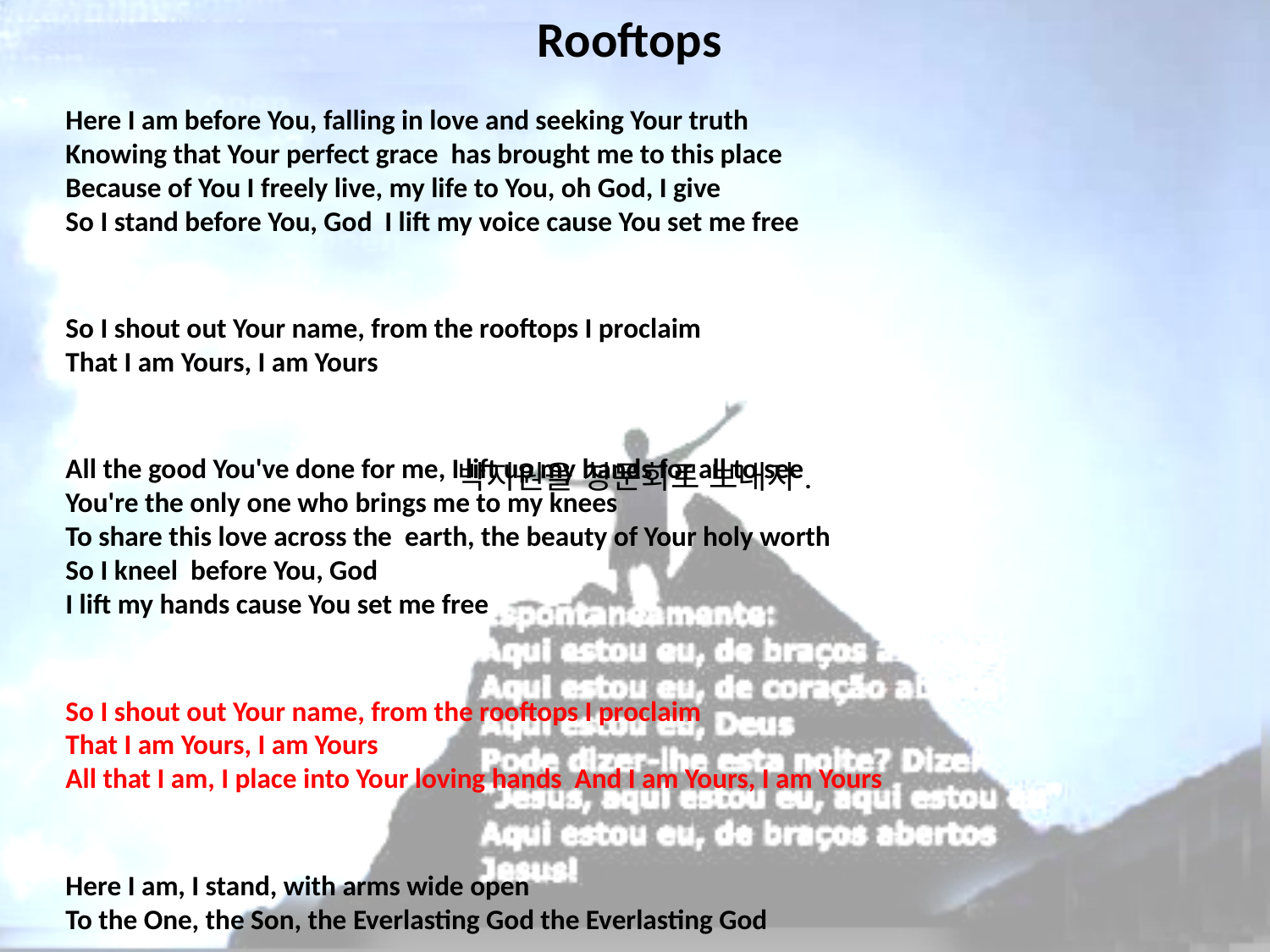

# Rooftops
Here I am before You, falling in love and seeking Your truth
Knowing that Your perfect grace  has brought me to this place
Because of You I freely live, my life to You, oh God, I give
So I stand before You, God  I lift my voice cause You set me free
So I shout out Your name, from the rooftops I proclaim
That I am Yours, I am Yours
All the good You've done for me, I lift up my hands for all to see
You're the only one who brings me to my knees
To share this love across the  earth, the beauty of Your holy worth
So I kneel  before You, God
I lift my hands cause You set me free
So I shout out Your name, from the rooftops I proclaim
That I am Yours, I am Yours
All that I am, I place into Your loving hands  And I am Yours, I am Yours
Here I am, I stand, with arms wide open
To the One, the Son, the Everlasting God the Everlasting God
박지원을 청문회로 보내자.